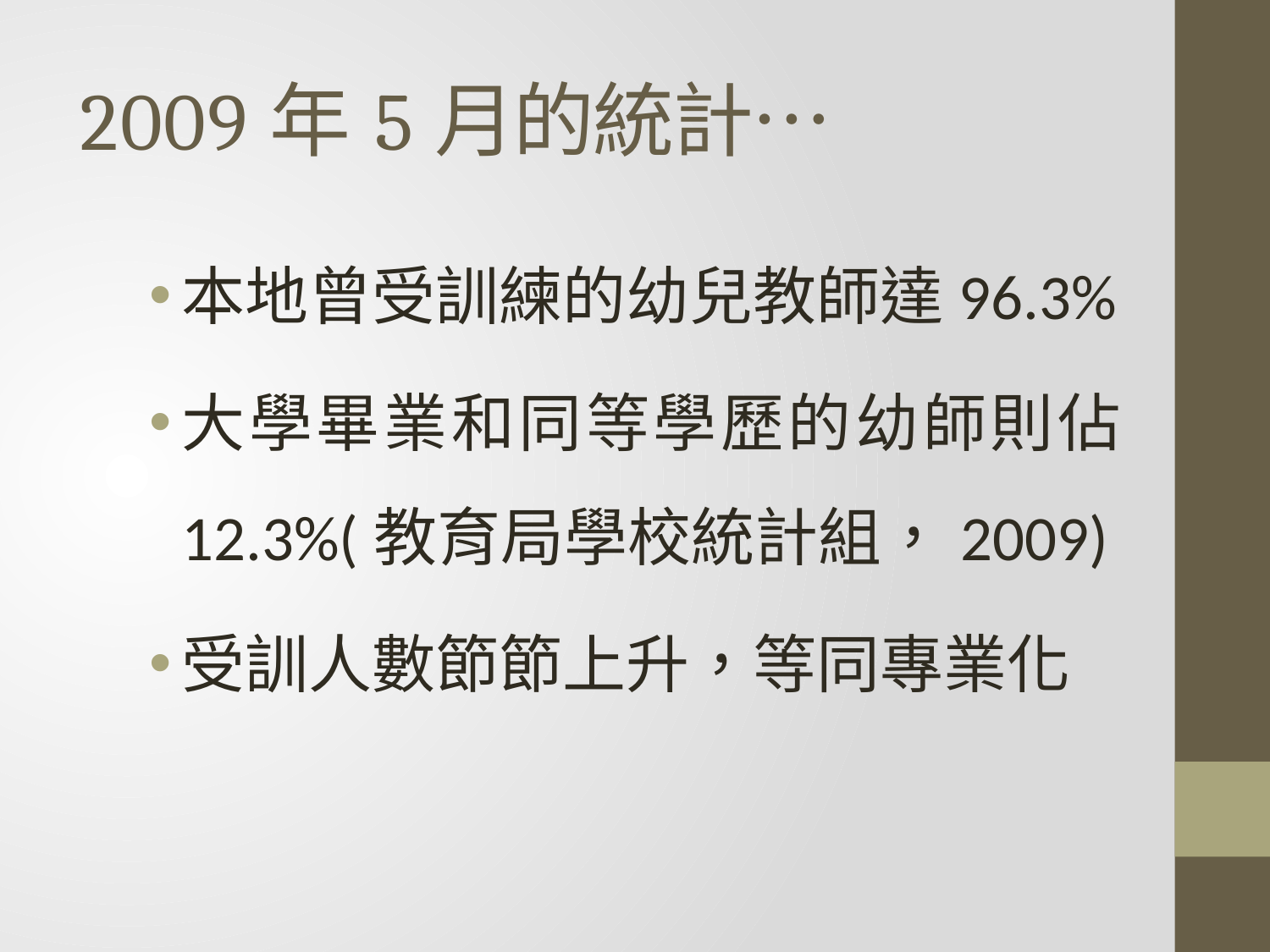

# 2009年5月的統計…
本地曾受訓練的幼兒教師達96.3%
大學畢業和同等學歷的幼師則佔12.3%(教育局學校統計組，2009)
受訓人數節節上升，等同專業化